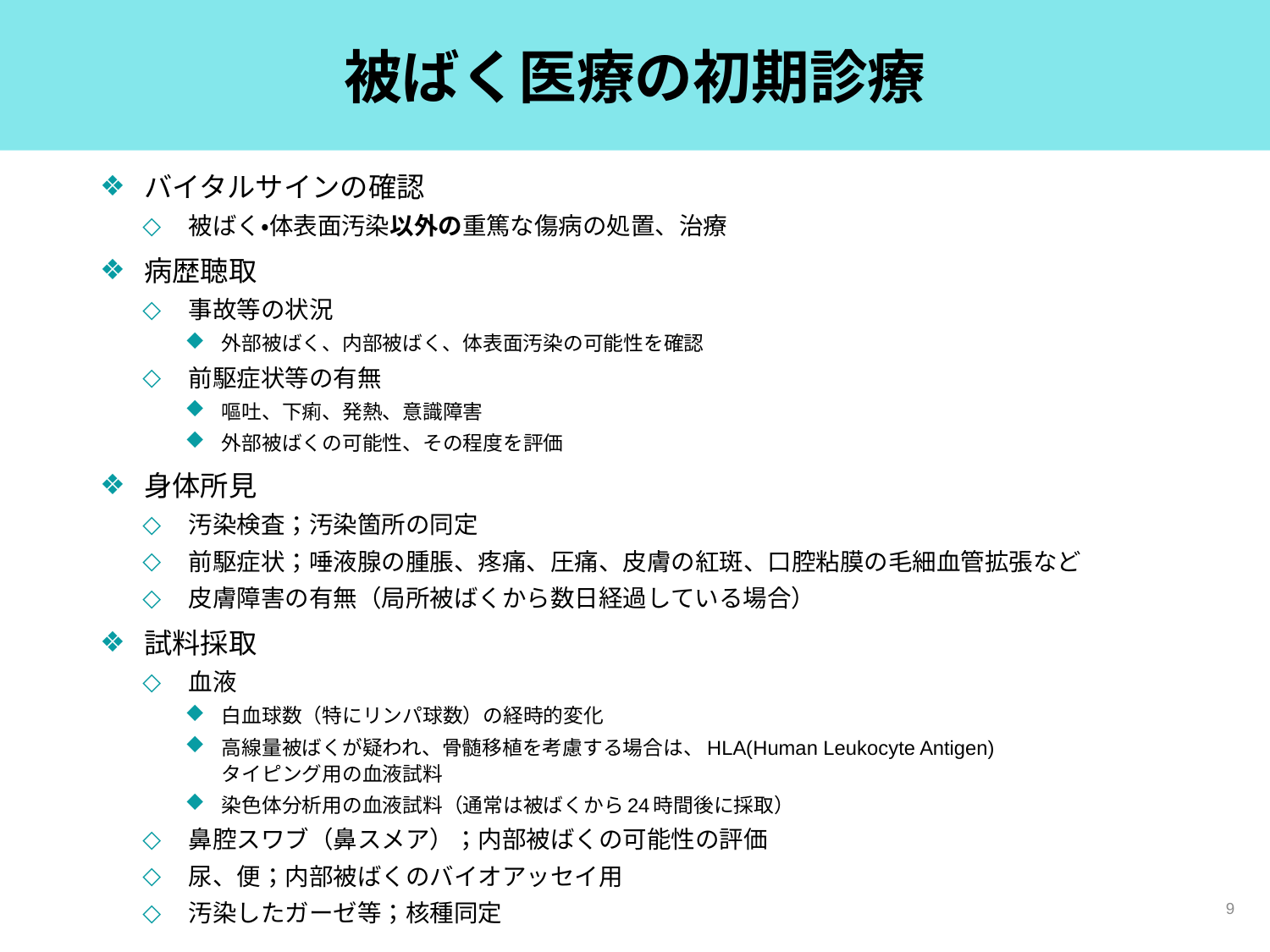

# 被ばく医療の初期診療
バイタルサインの確認
被ばく・体表面汚染以外の重篤な傷病の処置、治療
病歴聴取
事故等の状況
外部被ばく、内部被ばく、体表面汚染の可能性を確認
前駆症状等の有無
嘔吐、下痢、発熱、意識障害
外部被ばくの可能性、その程度を評価
身体所見
汚染検査；汚染箇所の同定
前駆症状；唾液腺の腫脹、疼痛、圧痛、皮膚の紅斑、口腔粘膜の毛細血管拡張など
皮膚障害の有無（局所被ばくから数日経過している場合）
試料採取
血液
白血球数（特にリンパ球数）の経時的変化
高線量被ばくが疑われ、骨髄移植を考慮する場合は、HLA(Human Leukocyte Antigen)
タイピング用の血液試料
染色体分析用の血液試料（通常は被ばくから24時間後に採取）
鼻腔スワブ（鼻スメア）；内部被ばくの可能性の評価
尿、便；内部被ばくのバイオアッセイ用
汚染したガーゼ等；核種同定

9